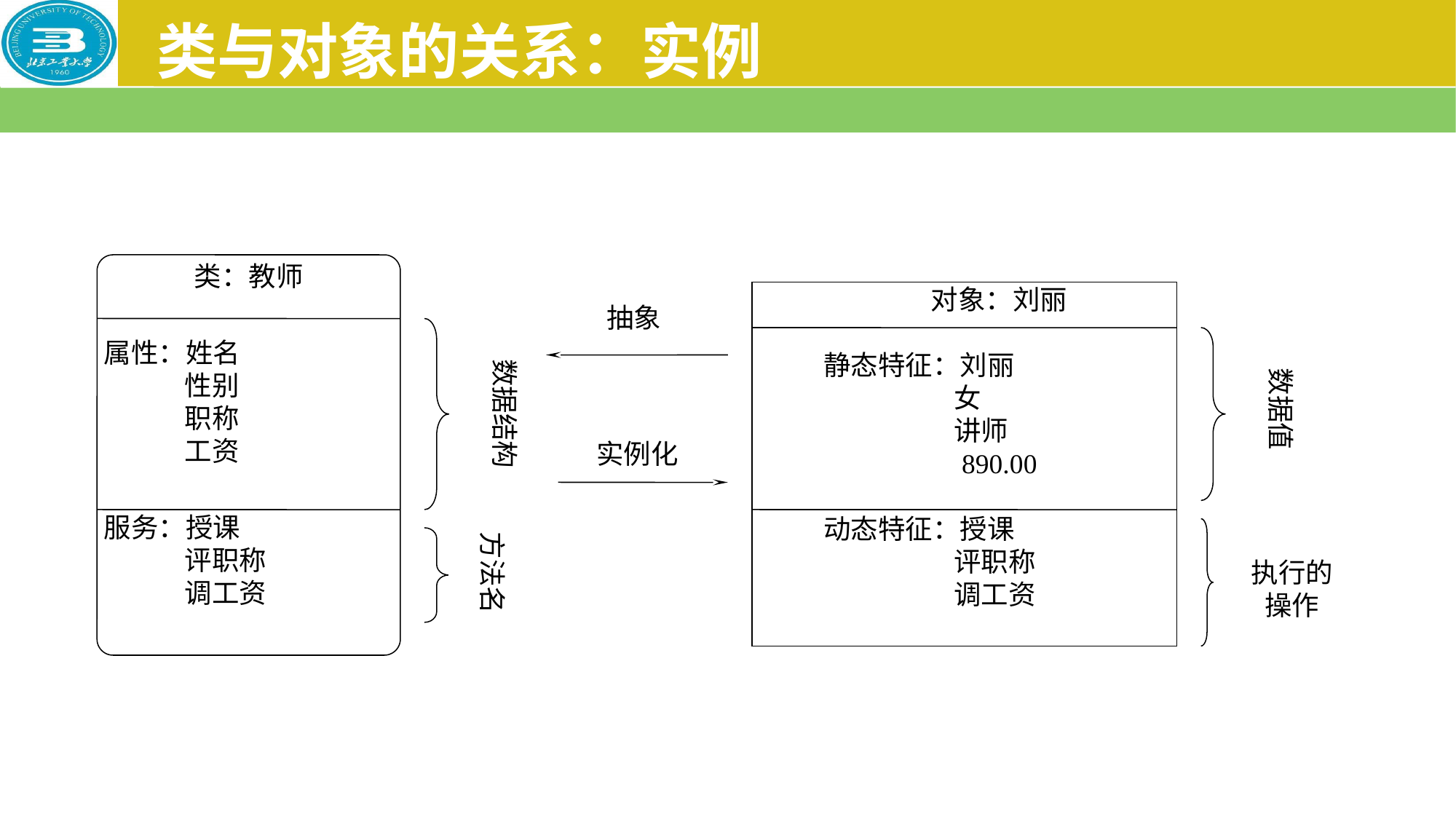

# 类与对象的关系：实例
类：教师

属性：姓名
            性别
            职称
            工资

服务：授课
            评职称
            调工资

对象：刘丽

静态特征：刘丽
                    女
                    讲师
                    890.00

动态特征：授课
                    评职称
                    调工资

抽象

数据结构

数据值

实例化

方法名

执行的
操作